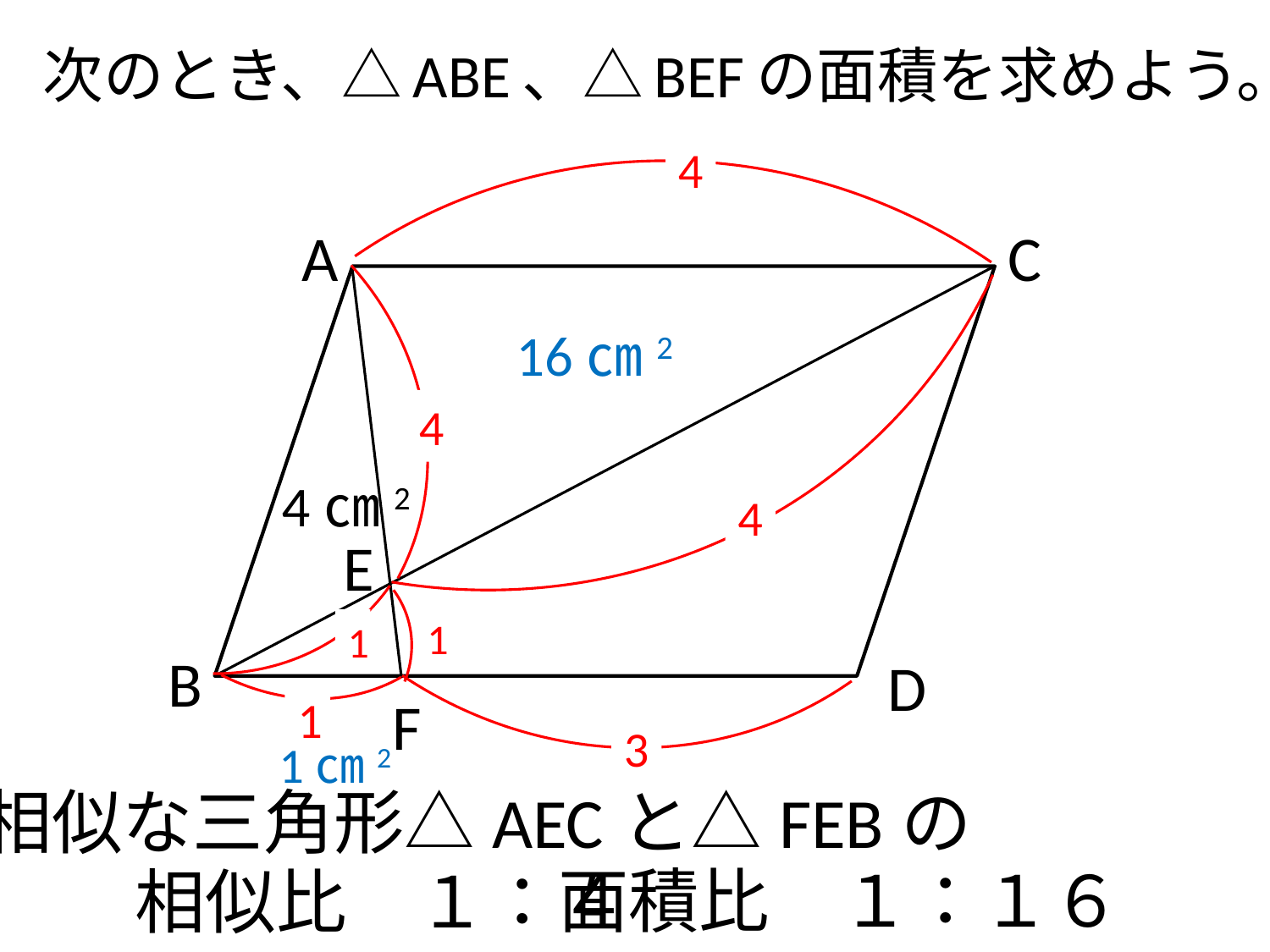

# 次のとき、△ABE、△BEFの面積を求めよう。
4

A
C

16㎝2
4
4㎝2
4
E

1
1
B
D
F
1
3
1㎝2
相似な三角形△AECと△FEBの
面積比　１：１６
相似比　１：４